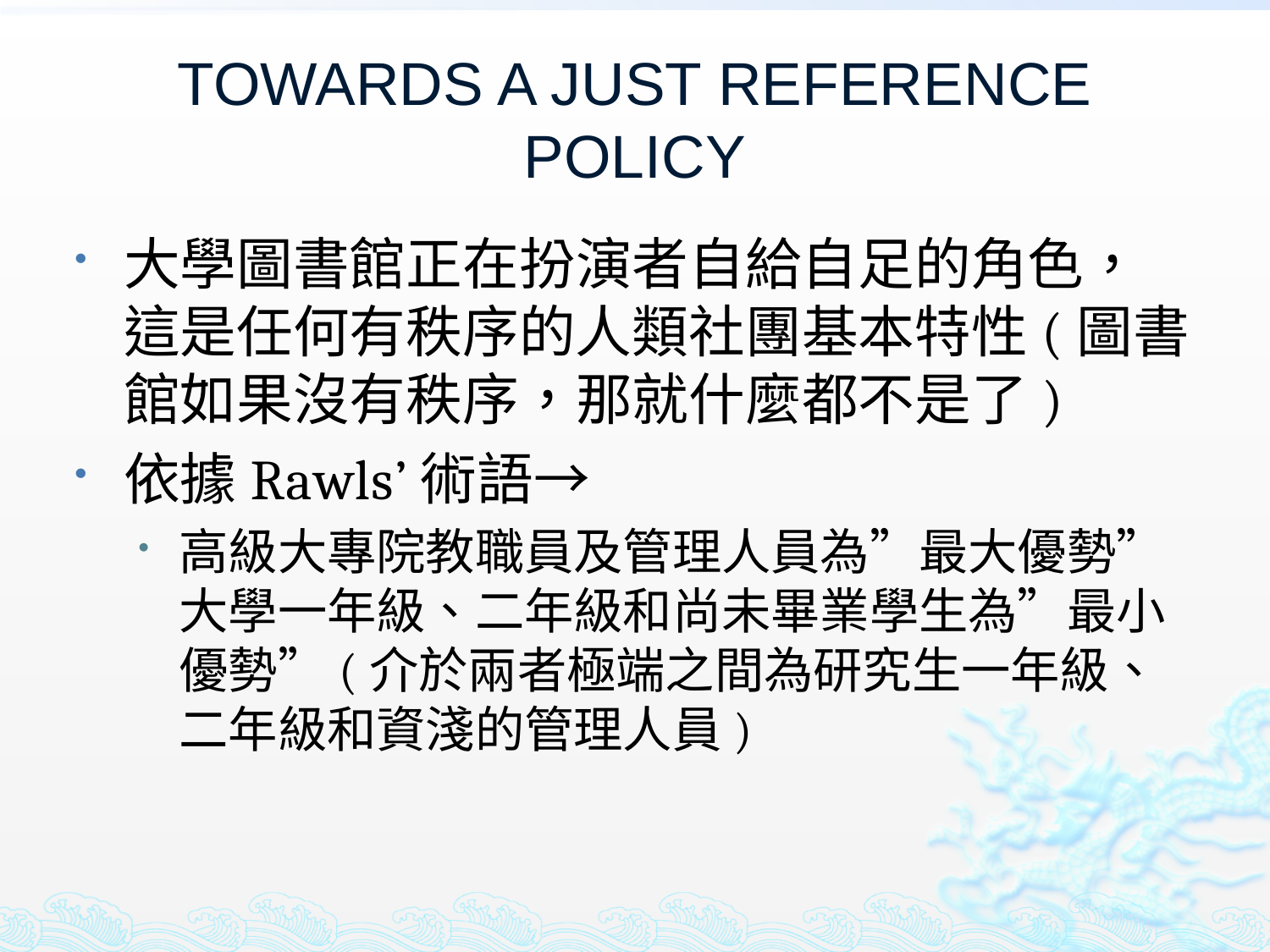

# TOWARDS A JUST REFERENCE POLICY
大學圖書館正在扮演者自給自足的角色，這是任何有秩序的人類社團基本特性(圖書館如果沒有秩序，那就什麼都不是了)
依據Rawls’術語→
高級大專院教職員及管理人員為”最大優勢”大學一年級、二年級和尚未畢業學生為”最小優勢”(介於兩者極端之間為研究生一年級、二年級和資淺的管理人員)